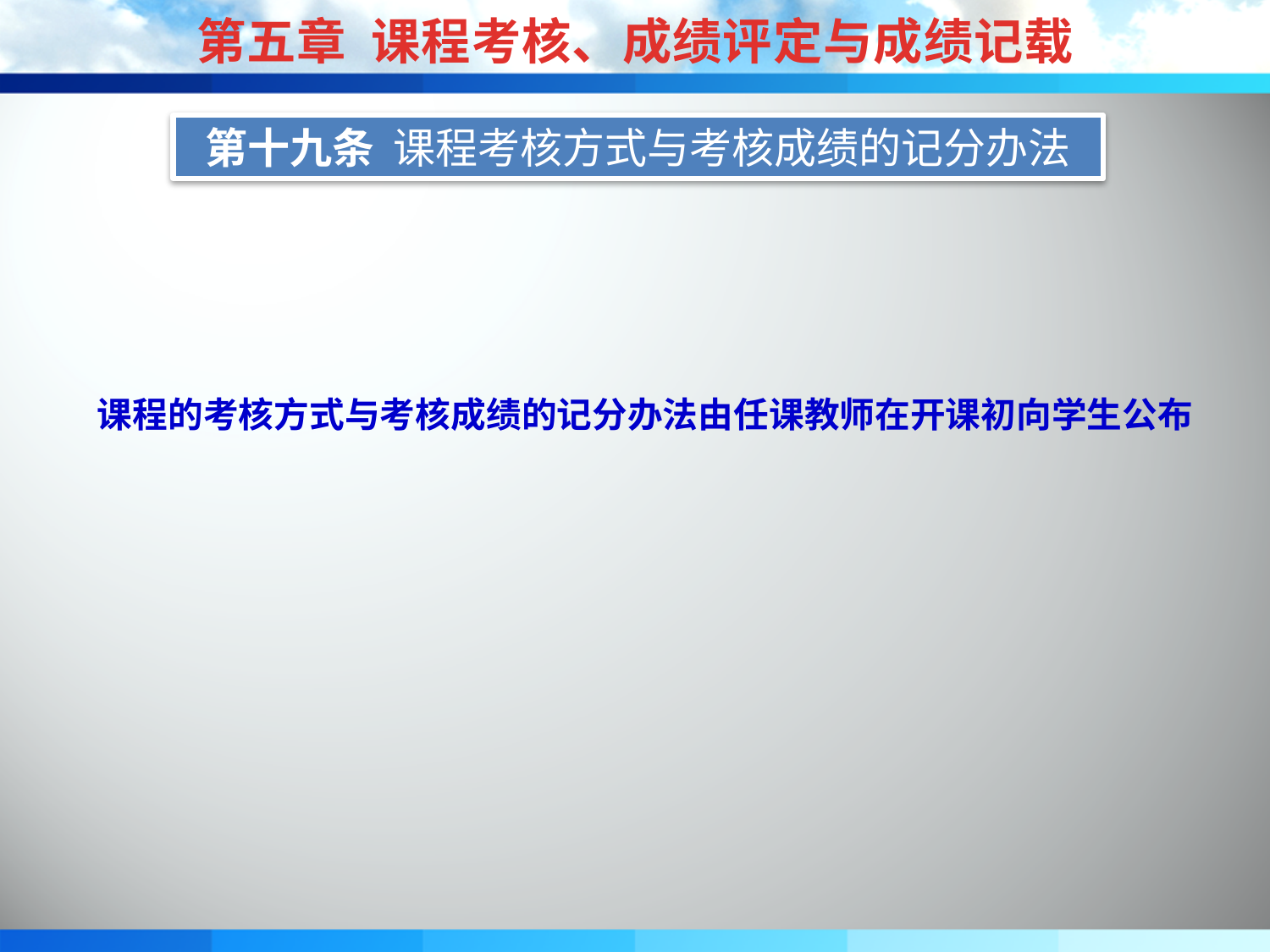

第五章  课程考核、成绩评定与成绩记载
第十九条  课程考核方式与考核成绩的记分办法
课程的考核方式与考核成绩的记分办法由任课教师在开课初向学生公布